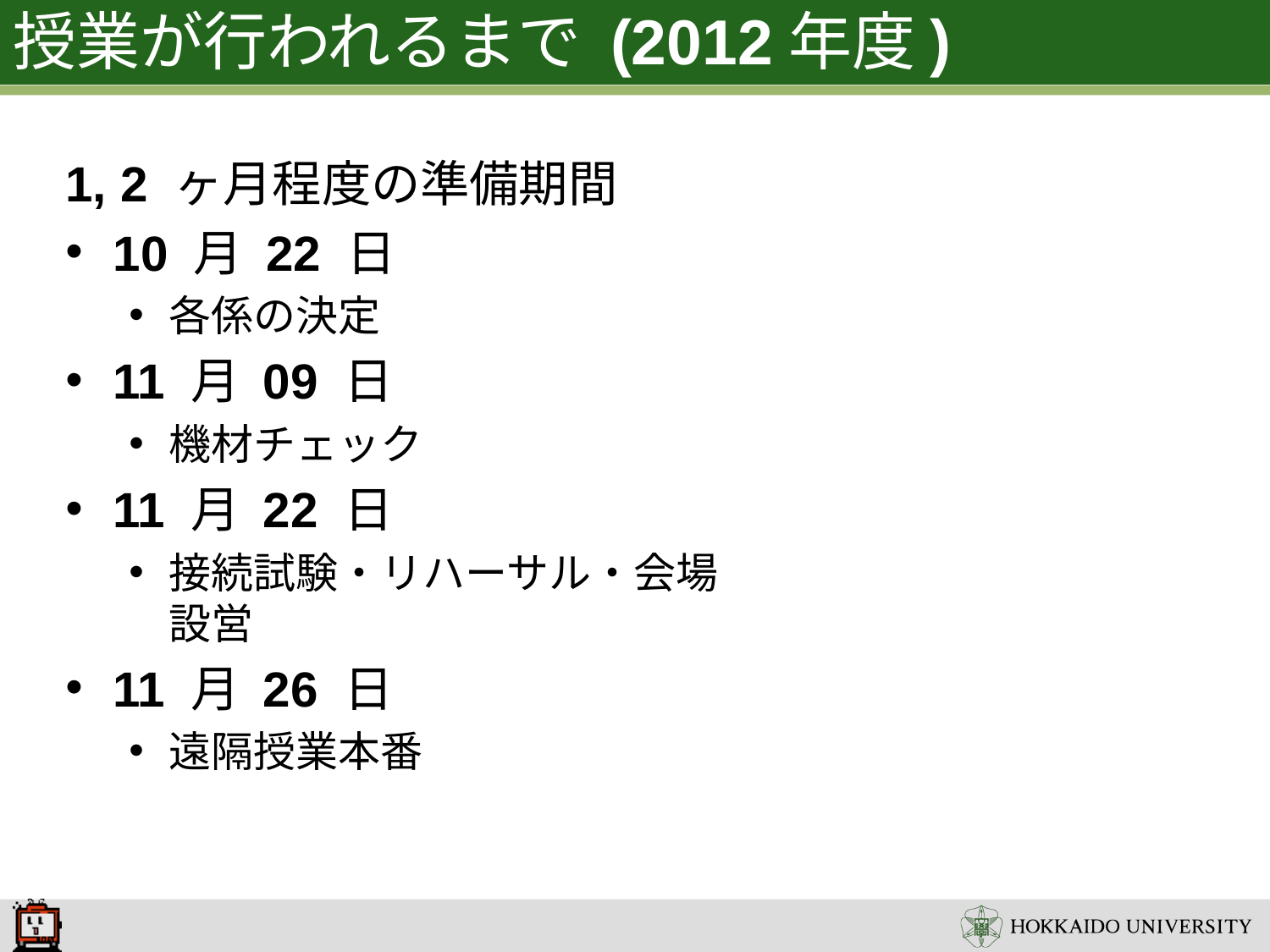

# 授業が行われるまで (2012年度)
1, 2 ヶ月程度の準備期間
10 月 22 日
各係の決定
11 月 09 日
機材チェック
11 月 22 日
接続試験・リハーサル・会場設営
11 月 26 日
遠隔授業本番